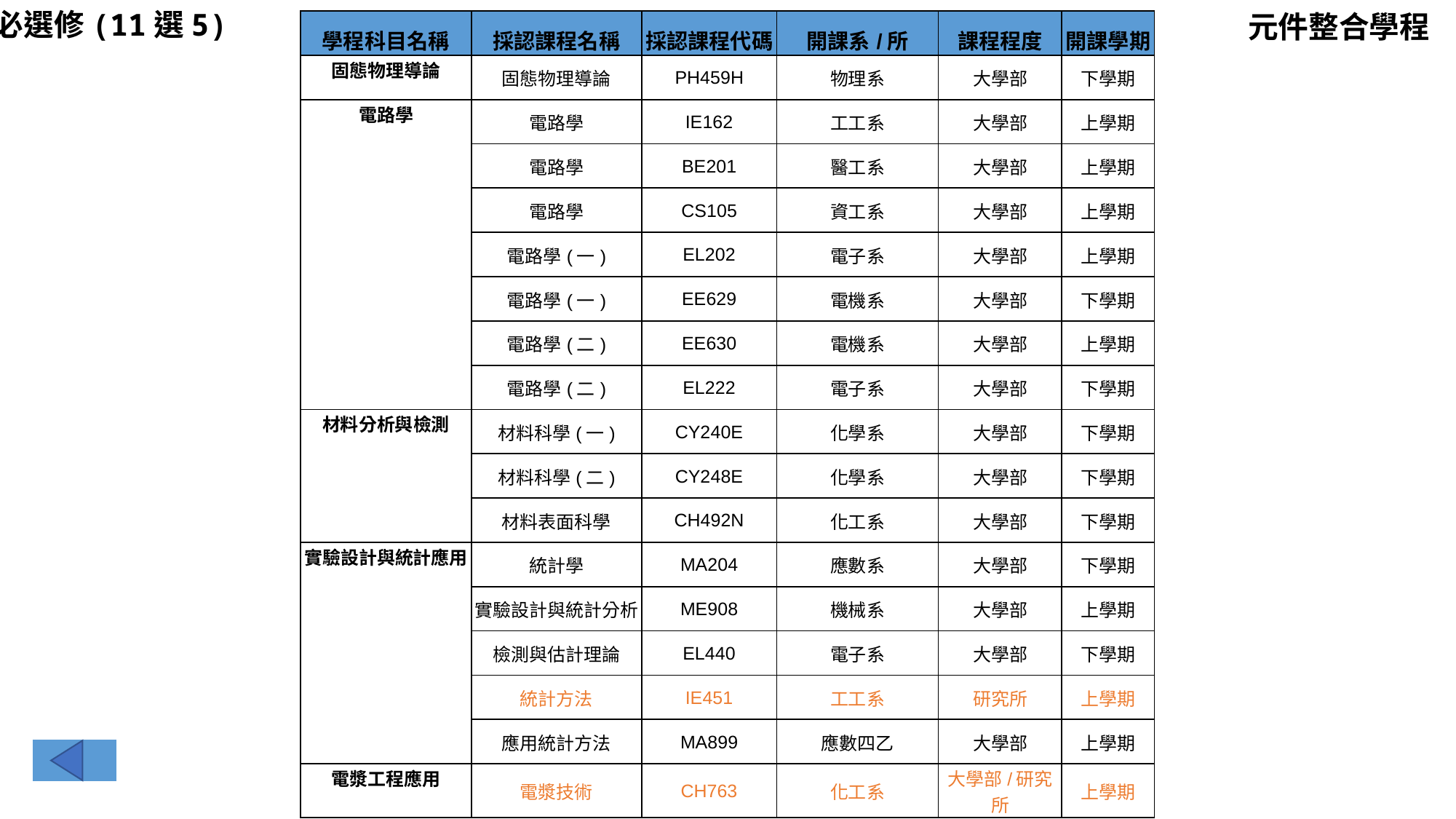

必選修(11選5)
元件整合學程
| 學程科目名稱 | 採認課程名稱 | 採認課程代碼 | 開課系/所 | 課程程度 | 開課學期 |
| --- | --- | --- | --- | --- | --- |
| 固態物理導論 | 固態物理導論 | PH459H | 物理系 | 大學部 | 下學期 |
| 電路學 | 電路學 | IE162 | 工工系 | 大學部 | 上學期 |
|  | 電路學 | BE201 | 醫工系 | 大學部 | 上學期 |
|  | 電路學 | CS105 | 資工系 | 大學部 | 上學期 |
|  | 電路學(一) | EL202 | 電子系 | 大學部 | 上學期 |
|  | 電路學(一) | EE629 | 電機系 | 大學部 | 下學期 |
|  | 電路學(二) | EE630 | 電機系 | 大學部 | 上學期 |
|  | 電路學(二) | EL222 | 電子系 | 大學部 | 下學期 |
| 材料分析與檢測 | 材料科學(一) | CY240E | 化學系 | 大學部 | 下學期 |
|  | 材料科學(二) | CY248E | 化學系 | 大學部 | 下學期 |
|  | 材料表面科學 | CH492N | 化工系 | 大學部 | 下學期 |
| 實驗設計與統計應用 | 統計學 | MA204 | 應數系 | 大學部 | 下學期 |
|  | 實驗設計與統計分析 | ME908 | 機械系 | 大學部 | 上學期 |
|  | 檢測與估計理論 | EL440 | 電子系 | 大學部 | 下學期 |
|  | 統計方法 | IE451 | 工工系 | 研究所 | 上學期 |
|  | 應用統計方法 | MA899 | 應數四乙 | 大學部 | 上學期 |
| 電漿工程應用 | 電漿技術 | CH763 | 化工系 | 大學部/研究所 | 上學期 |